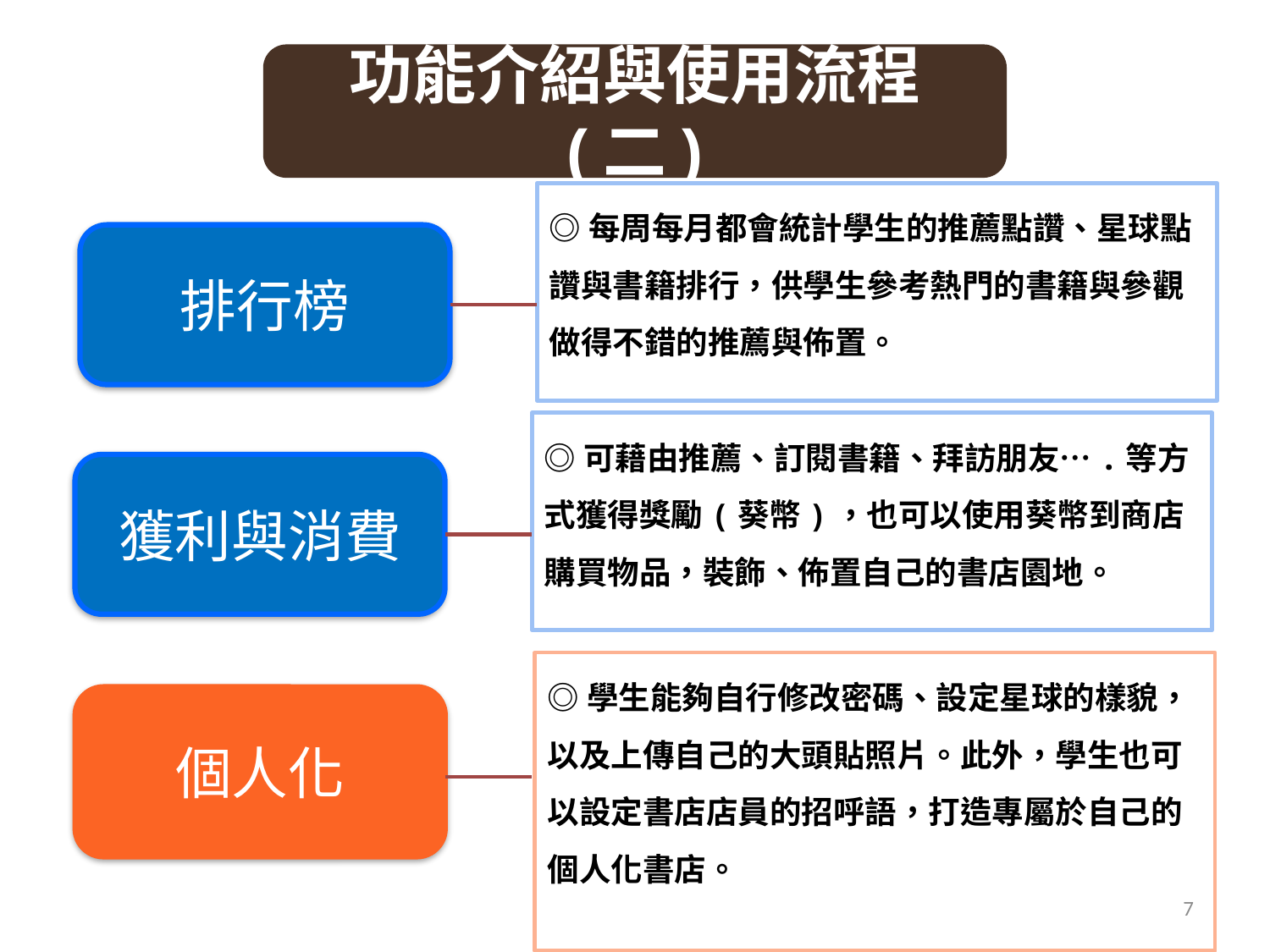

功能介紹與使用流程 (二)
◎每周每月都會統計學生的推薦點讚、星球點讚與書籍排行，供學生參考熱門的書籍與參觀做得不錯的推薦與佈置。

排行榜
◎可藉由推薦、訂閱書籍、拜訪朋友….等方式獲得獎勵(葵幣)，也可以使用葵幣到商店購買物品，裝飾、佈置自己的書店園地。

獲利與消費
◎學生能夠自行修改密碼、設定星球的樣貌，以及上傳自己的大頭貼照片。此外，學生也可以設定書店店員的招呼語，打造專屬於自己的個人化書店。

個人化
7